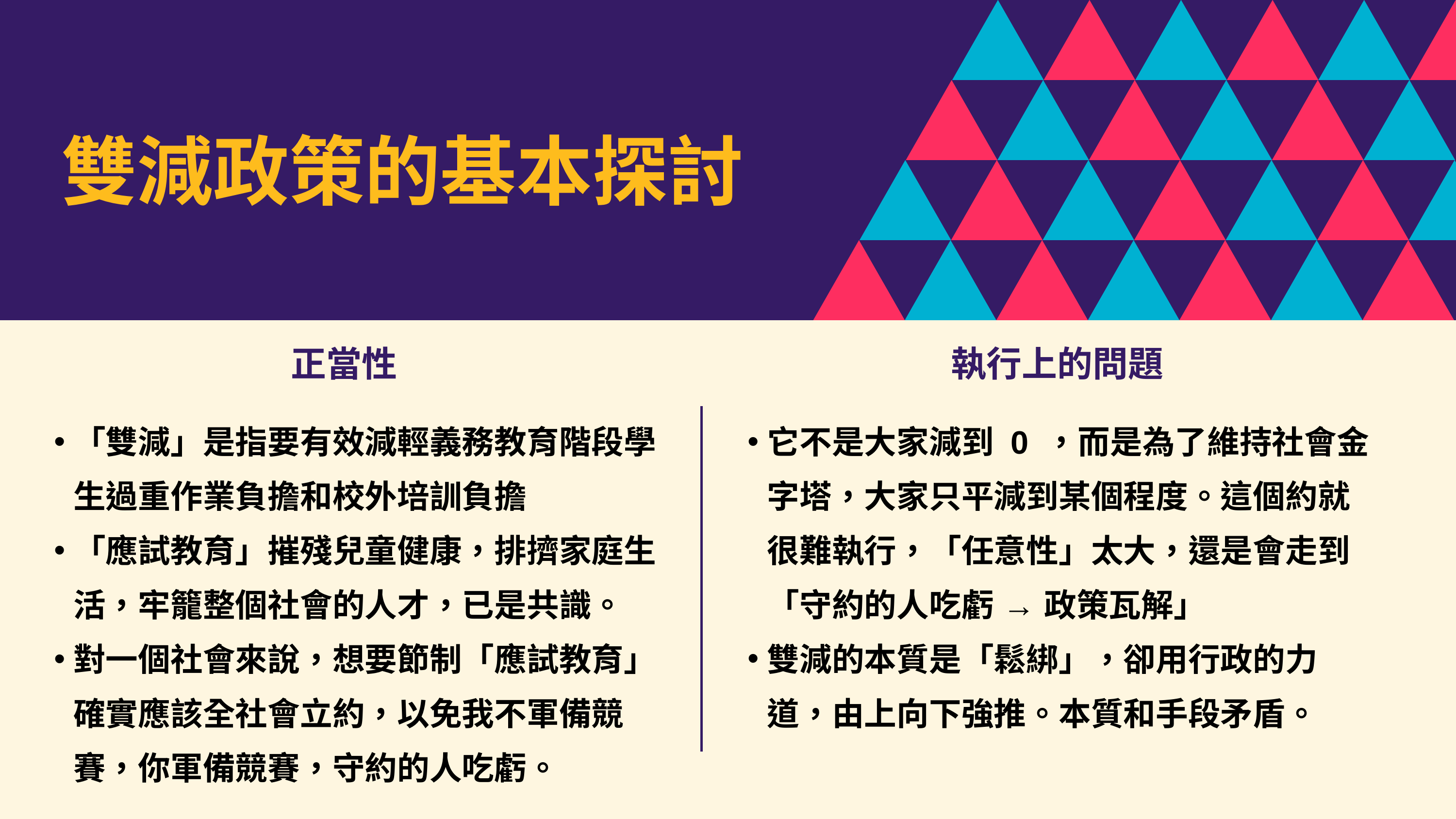

雙減政策的基本探討
正當性
執行上的問題
「雙減」是指要有效減輕義務教育階段學生過重作業負擔和校外培訓負擔
「應試教育」摧殘兒童健康，排擠家庭生活，牢籠整個社會的人才，已是共識。
對一個社會來說，想要節制「應試教育」確實應該全社會立約，以免我不軍備競賽，你軍備競賽，守約的人吃虧。
它不是大家減到 0 ，而是為了維持社會金字塔，大家只平減到某個程度。這個約就很難執行，「任意性」太大，還是會走到「守約的人吃虧 → 政策瓦解」
雙減的本質是「鬆綁」，卻用行政的力道，由上向下強推。本質和手段矛盾。